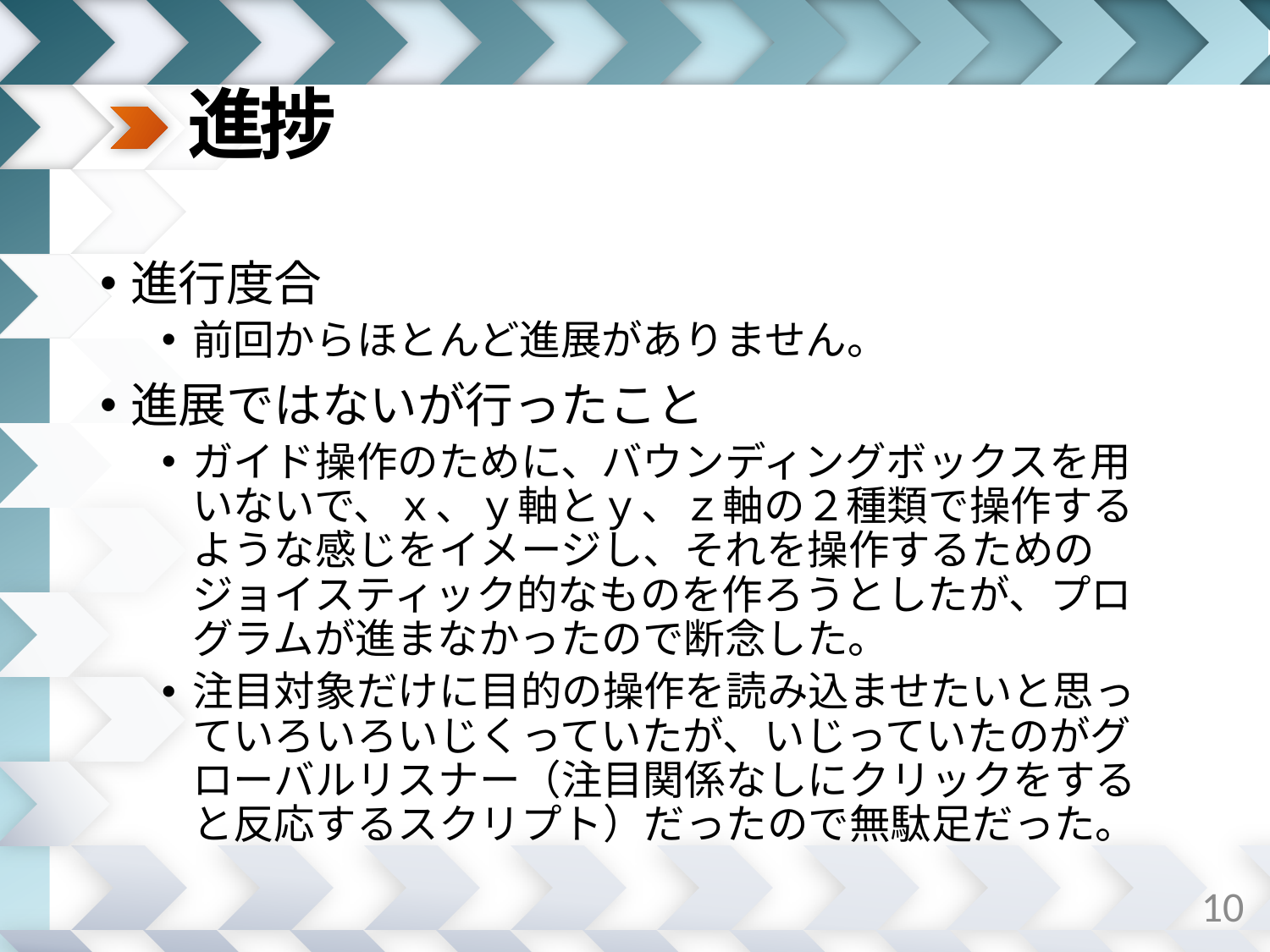

# 進捗
進行度合
前回からほとんど進展がありません。
進展ではないが行ったこと
ガイド操作のために、バウンディングボックスを用いないで、ｘ、ｙ軸とｙ、ｚ軸の２種類で操作するような感じをイメージし、それを操作するためのジョイスティック的なものを作ろうとしたが、プログラムが進まなかったので断念した。
注目対象だけに目的の操作を読み込ませたいと思っていろいろいじくっていたが、いじっていたのがグローバルリスナー（注目関係なしにクリックをすると反応するスクリプト）だったので無駄足だった。
10